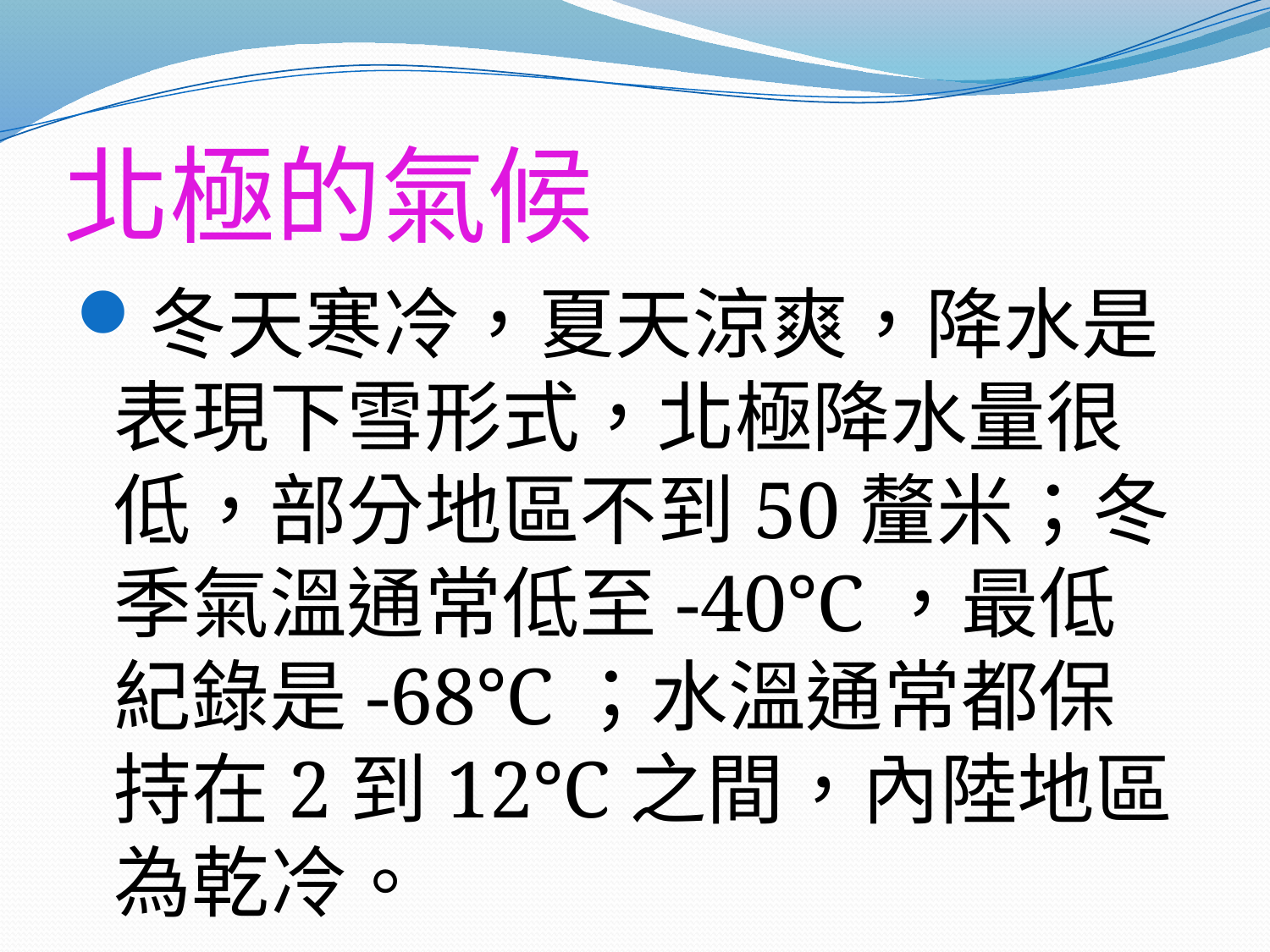

# 北極的氣候
冬天寒冷，夏天涼爽，降水是表現下雪形式，北極降水量很低，部分地區不到50釐米；冬季氣溫通常低至-40℃，最低紀錄是-68℃；水溫通常都保持在2到12℃之間，內陸地區為乾冷。